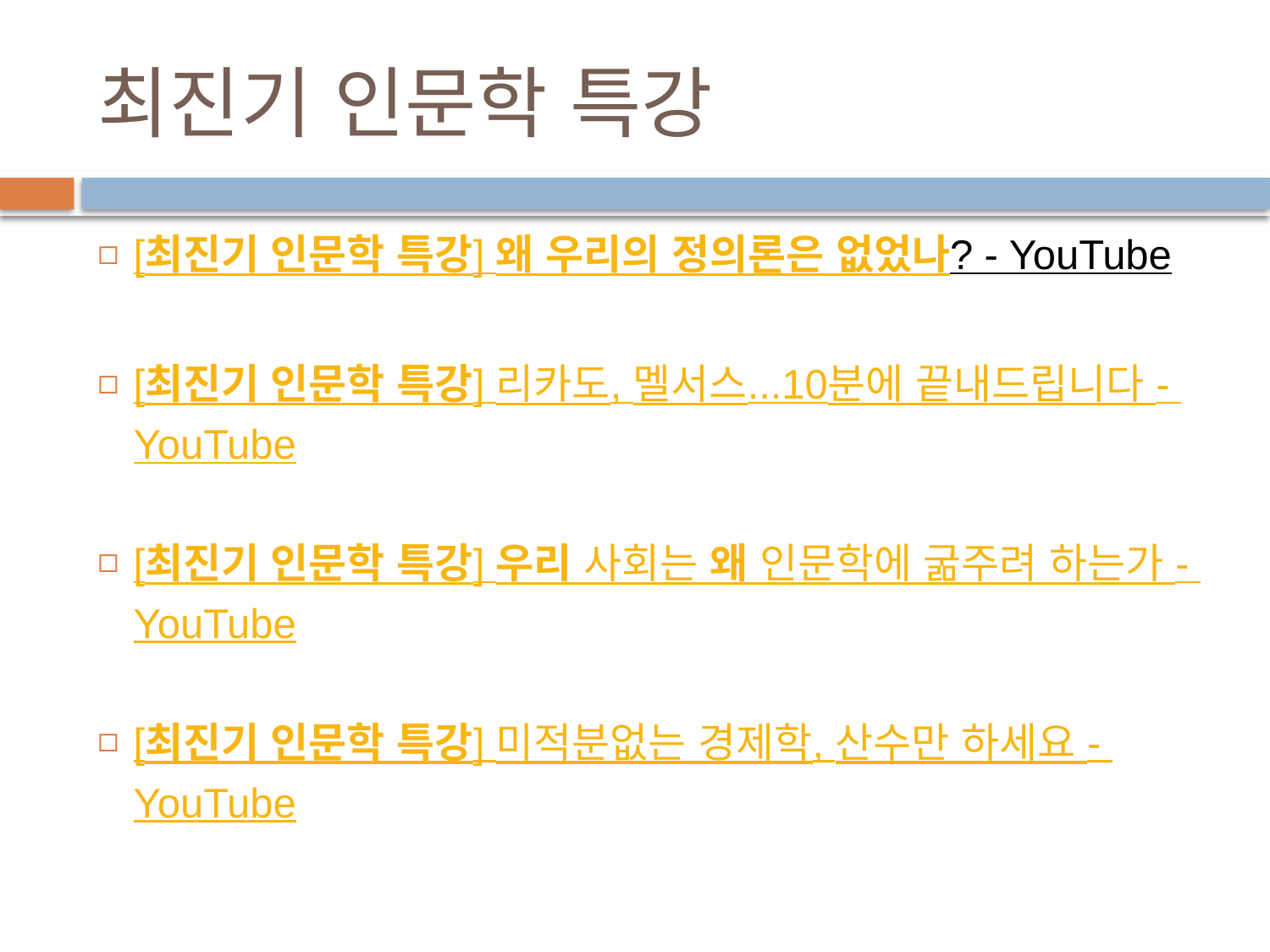

# 최진기 인문학 특강
[최진기 인문학 특강] 왜 우리의 정의론은 없었나? - YouTube

[최진기 인문학 특강] 리카도, 멜서스...10분에 끝내드립니다 - YouTube

[최진기 인문학 특강] 우리 사회는 왜 인문학에 굶주려 하는가 - YouTube

[최진기 인문학 특강] 미적분없는 경제학, 산수만 하세요 - YouTube